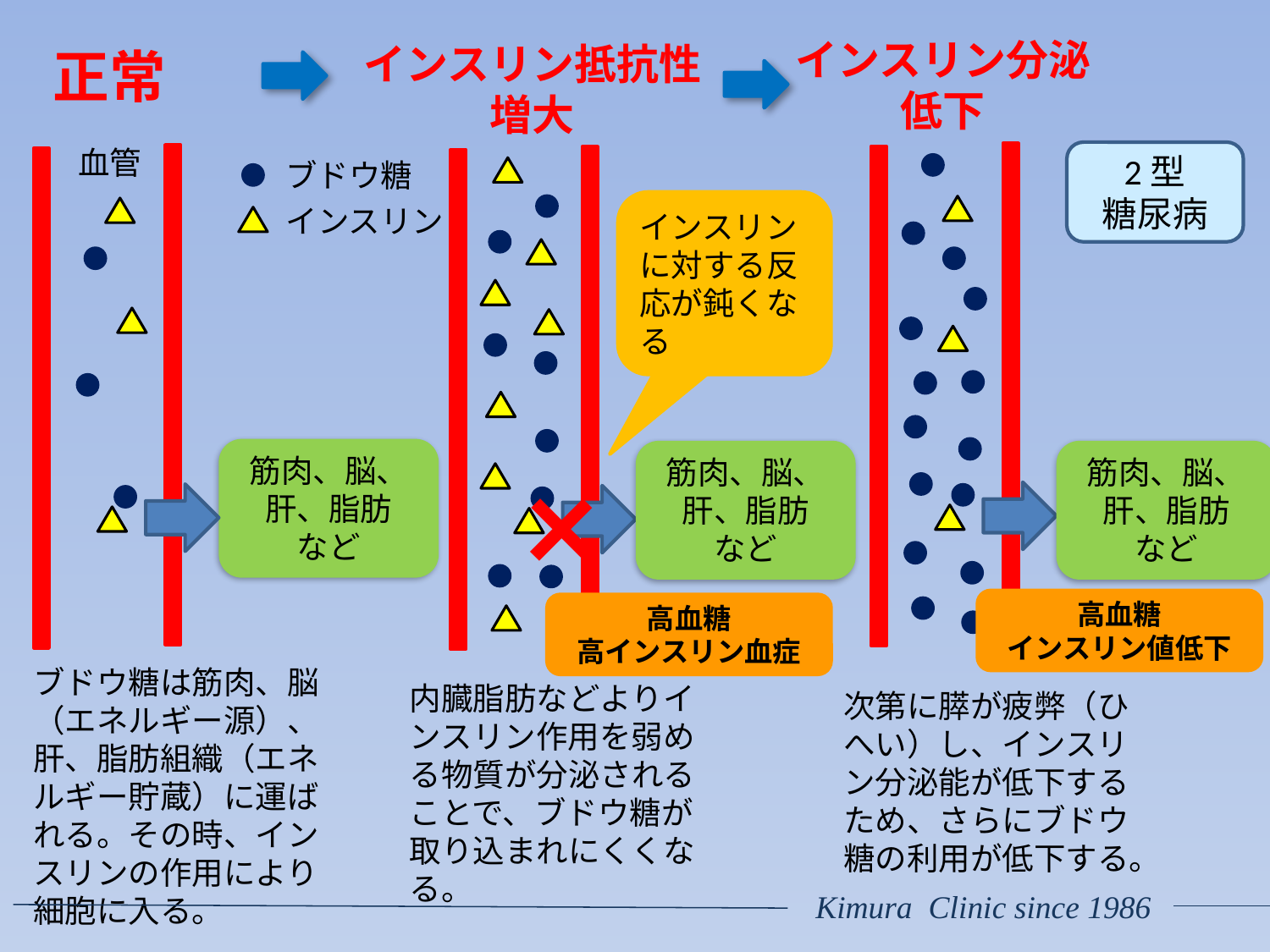

インスリン分泌
低下
インスリン抵抗性
増大
正常

血管
2型
糖尿病

ブドウ糖

インスリンに対する反応が鈍くなる
インスリン

×

筋肉、脳、肝、脂肪
など

筋肉、脳、肝、脂肪
など
筋肉、脳、肝、脂肪
など

高血糖
インスリン値低下
高血糖
高インスリン血症

ブドウ糖は筋肉、脳（エネルギー源）、肝、脂肪組織（エネルギー貯蔵）に運ばれる。その時、インスリンの作用により細胞に入る。
内臓脂肪などよりインスリン作用を弱める物質が分泌されることで、ブドウ糖が取り込まれにくくなる。
次第に膵が疲弊（ひへい）し、インスリン分泌能が低下するため、さらにブドウ糖の利用が低下する。
Kimura  Clinic since 1986